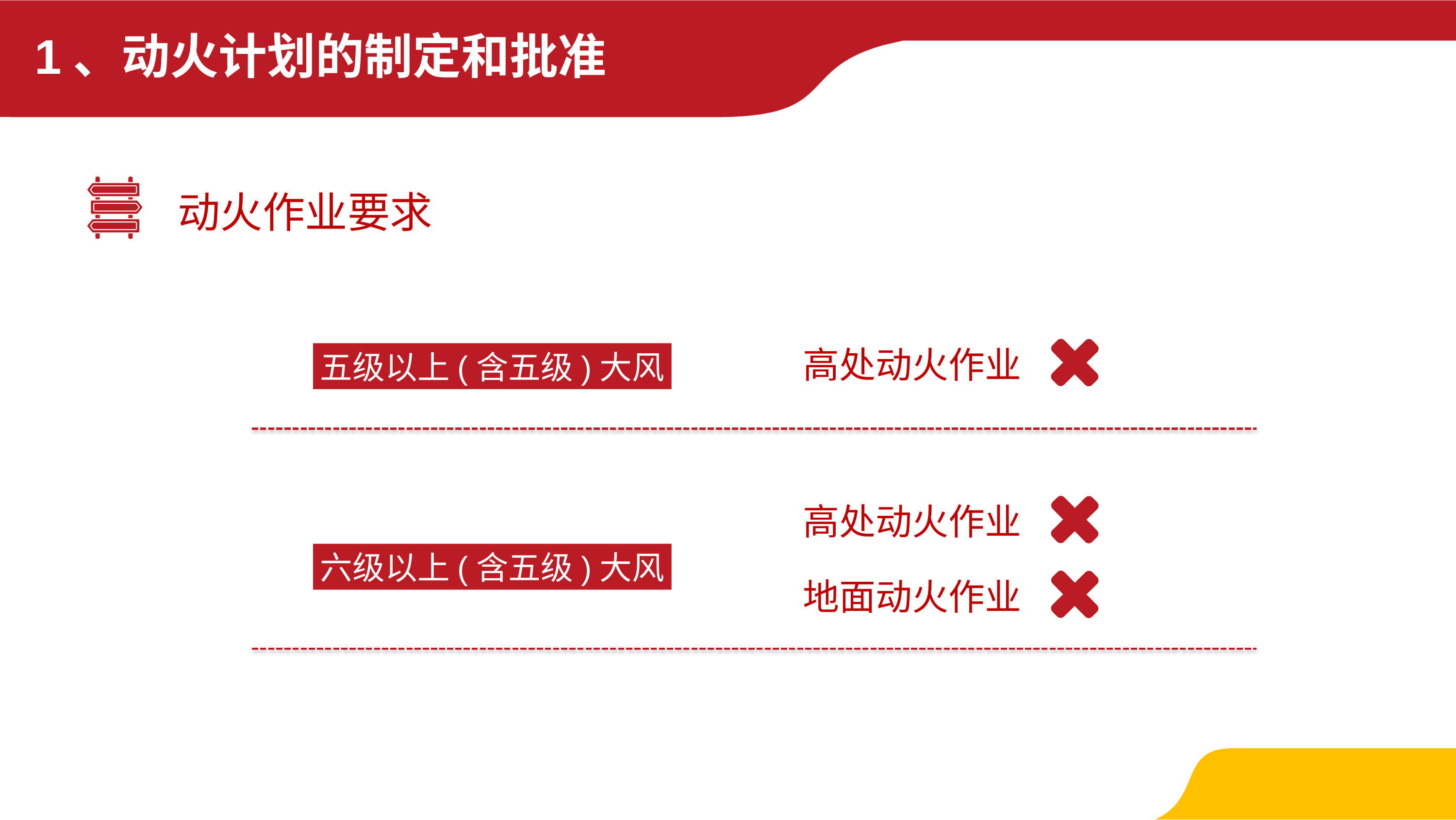

1、动火计划的制定和批准

动火作业要求
高处动火作业

五级以上(含五级)大风
高处动火作业

六级以上(含五级)大风
地面动火作业